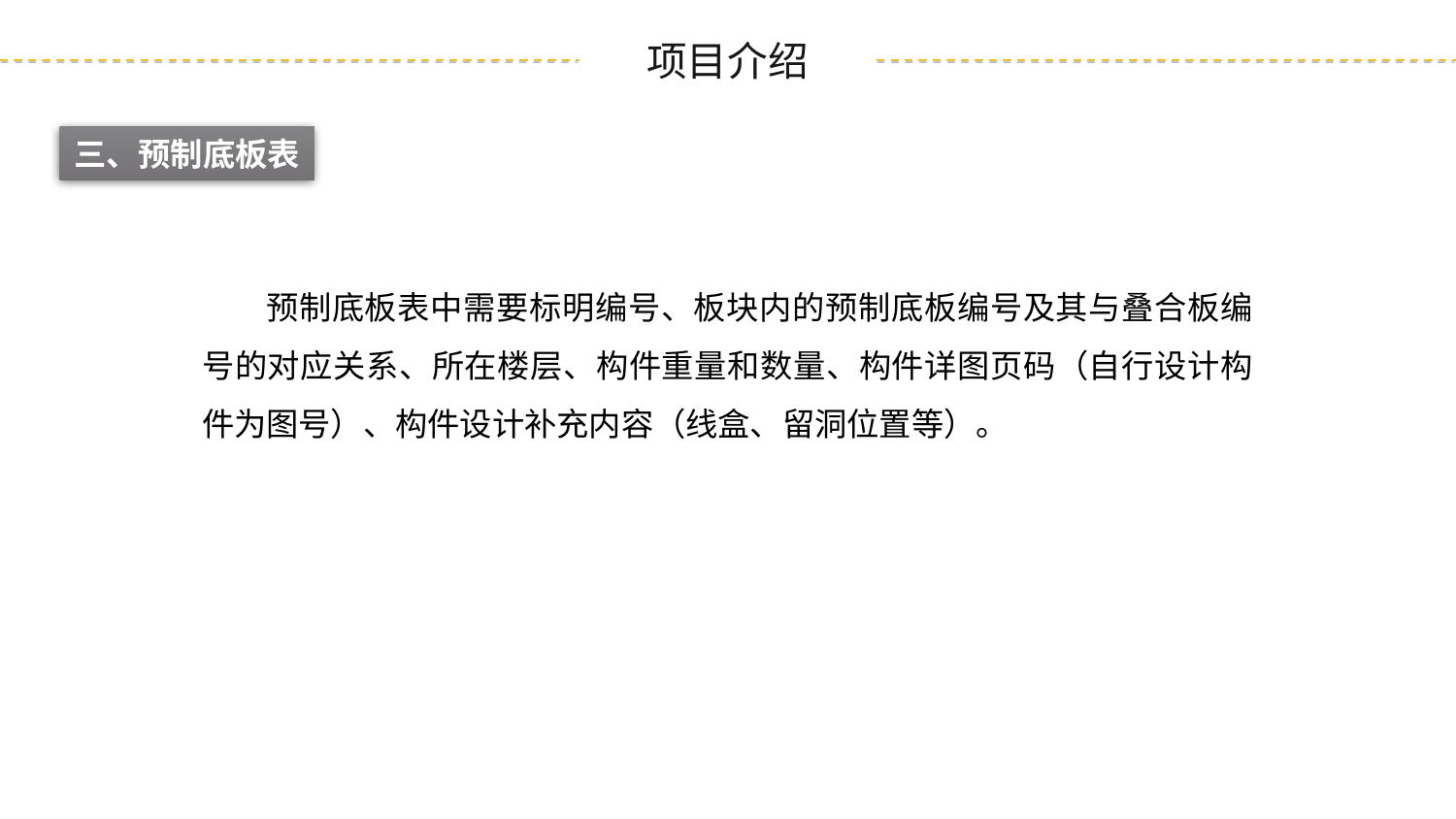

三、预制底板表
       预制底板表中需要标明编号、板块内的预制底板编号及其与叠合板编号的对应关系、所在楼层、构件重量和数量、构件详图页码（自行设计构件为图号）、构件设计补充内容（线盒、留洞位置等）。